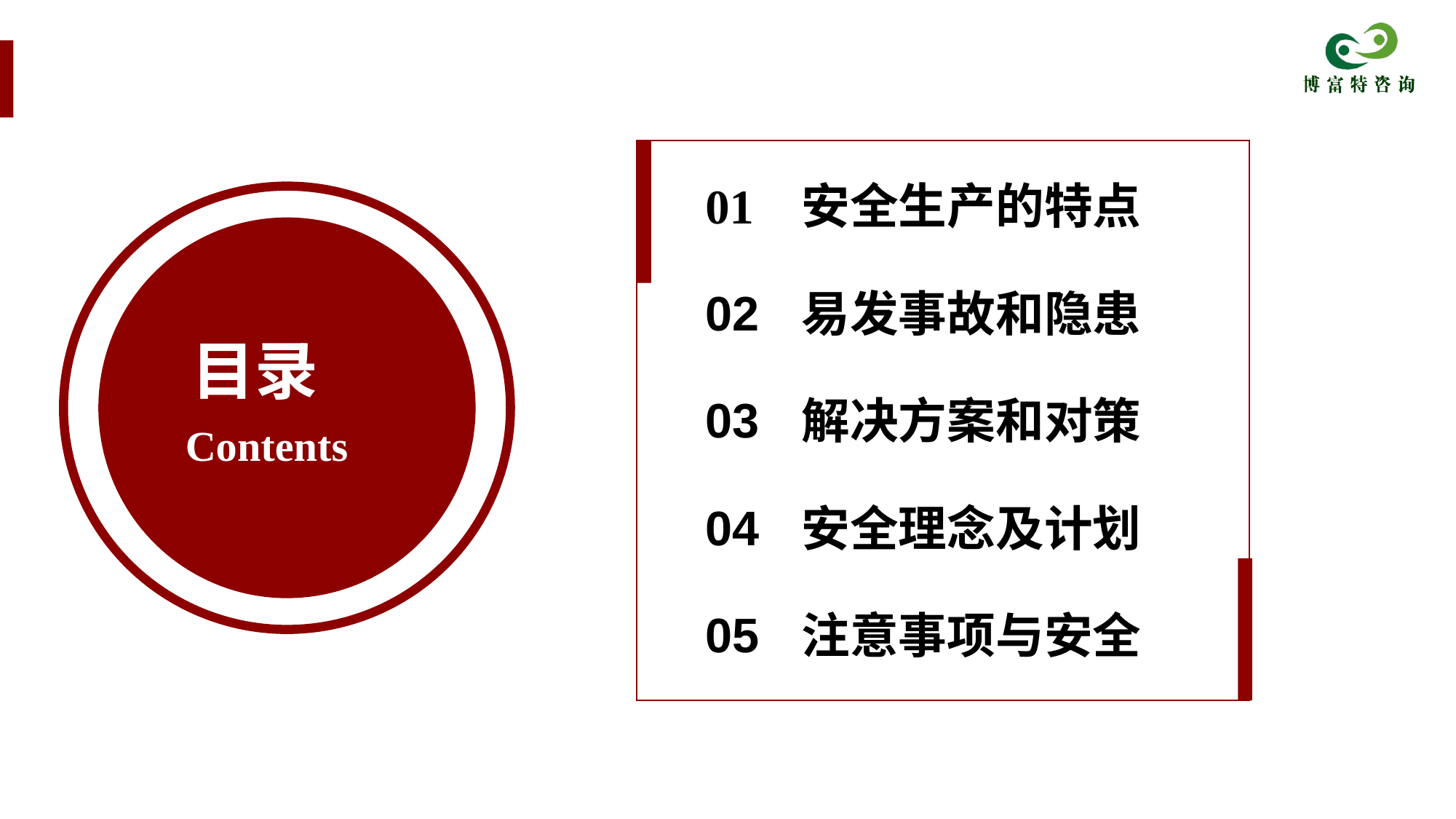

01
安全生产的特点

02
易发事故和隐患
目录
03
解决方案和对策
Contents
04
安全理念及计划

05
注意事项与安全